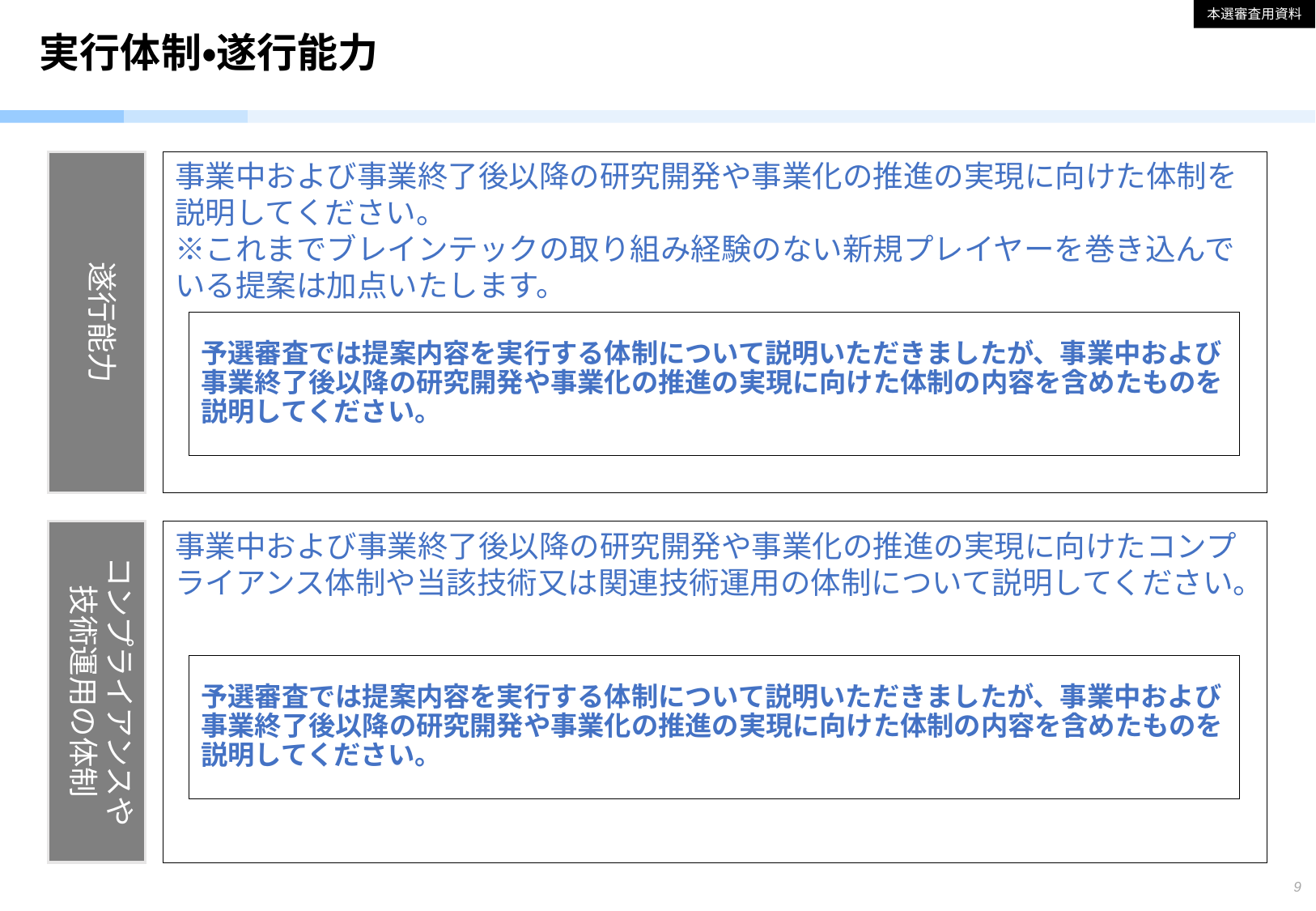

本選審査用資料
# 実行体制・遂行能力

遂行能力
事業中および事業終了後以降の研究開発や事業化の推進の実現に向けた体制を説明してください。
※これまでブレインテックの取り組み経験のない新規プレイヤーを巻き込んでいる提案は加点いたします。
予選審査では提案内容を実行する体制について説明いただきましたが、事業中および事業終了後以降の研究開発や事業化の推進の実現に向けた体制の内容を含めたものを説明してください。
コンプライアンスや
技術運用の体制

事業中および事業終了後以降の研究開発や事業化の推進の実現に向けたコンプライアンス体制や当該技術又は関連技術運用の体制について説明してください。​
予選審査では提案内容を実行する体制について説明いただきましたが、事業中および事業終了後以降の研究開発や事業化の推進の実現に向けた体制の内容を含めたものを説明してください。
9